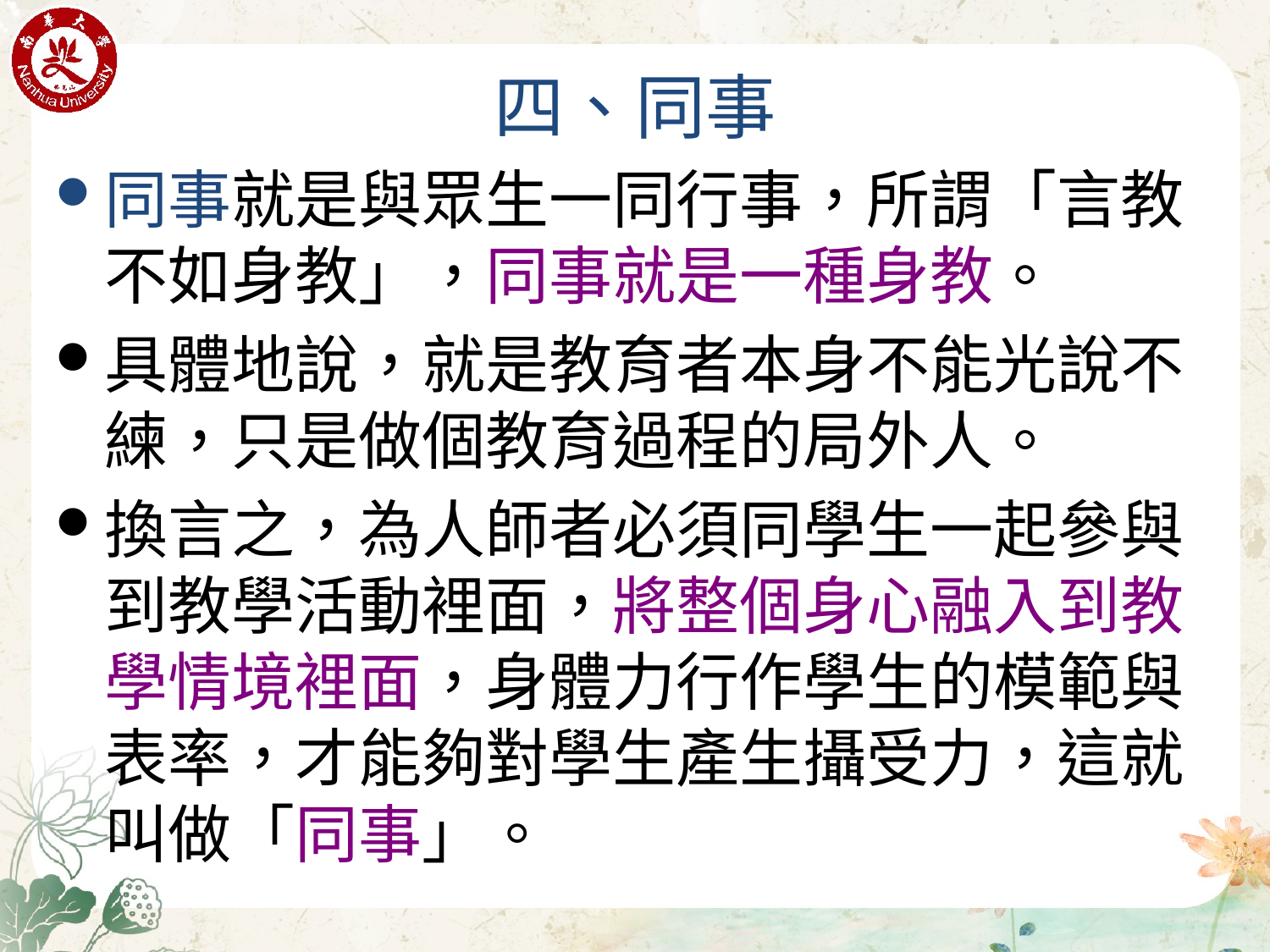

四、同事
同事就是與眾生一同行事，所謂「言教不如身教」，同事就是一種身教。
具體地說，就是教育者本身不能光說不練，只是做個教育過程的局外人。
換言之，為人師者必須同學生一起參與到教學活動裡面，將整個身心融入到教學情境裡面，身體力行作學生的模範與表率，才能夠對學生產生攝受力，這就叫做「同事」。